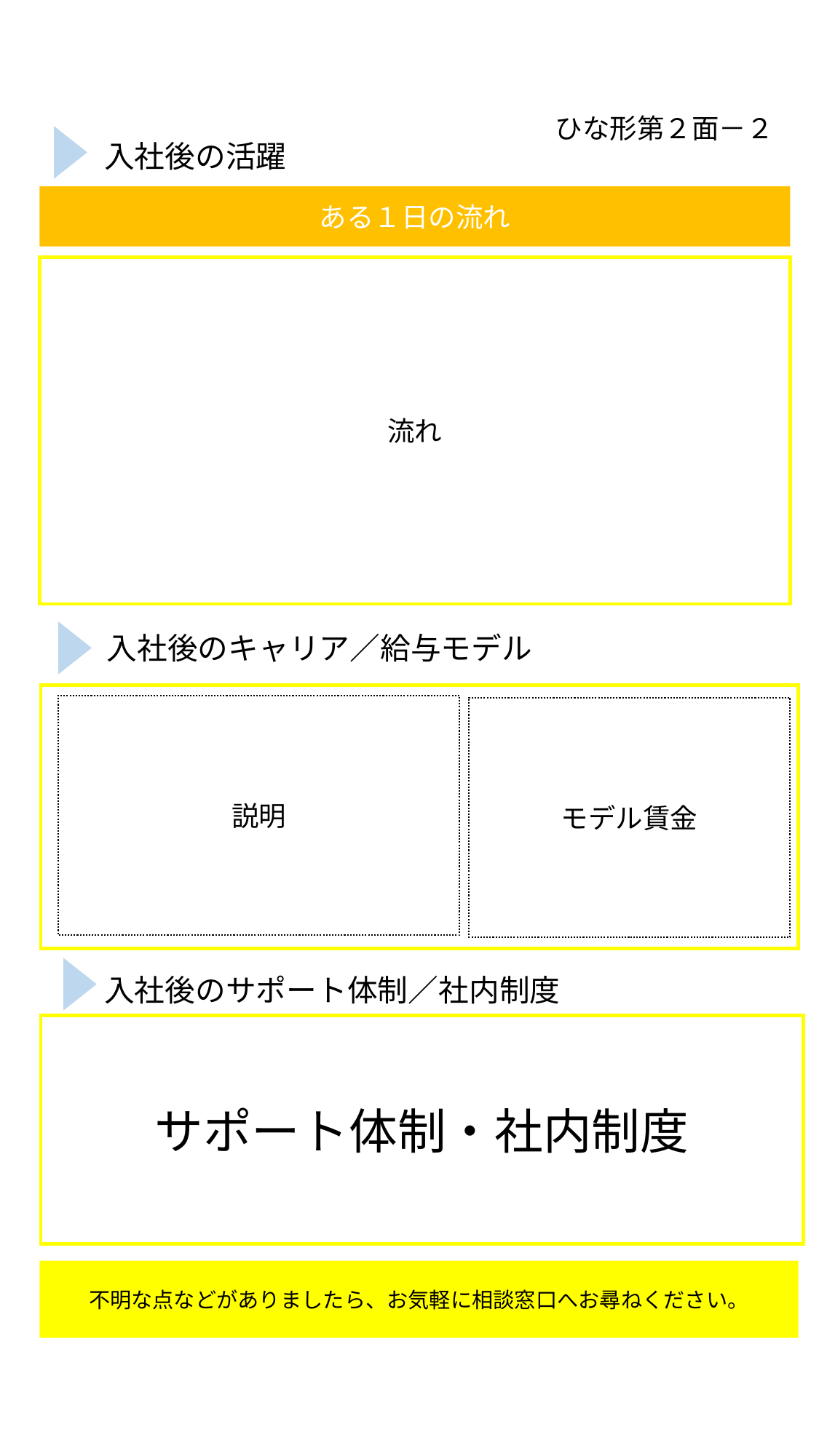

ひな形第２面－２
入社後の活躍

ある１日の流れ
流れ
入社後のキャリア／給与モデル

説明
モデル賃金
入社後のサポート体制／社内制度

サポート体制・社内制度
不明な点などがありましたら、お気軽に相談窓口へお尋ねください。